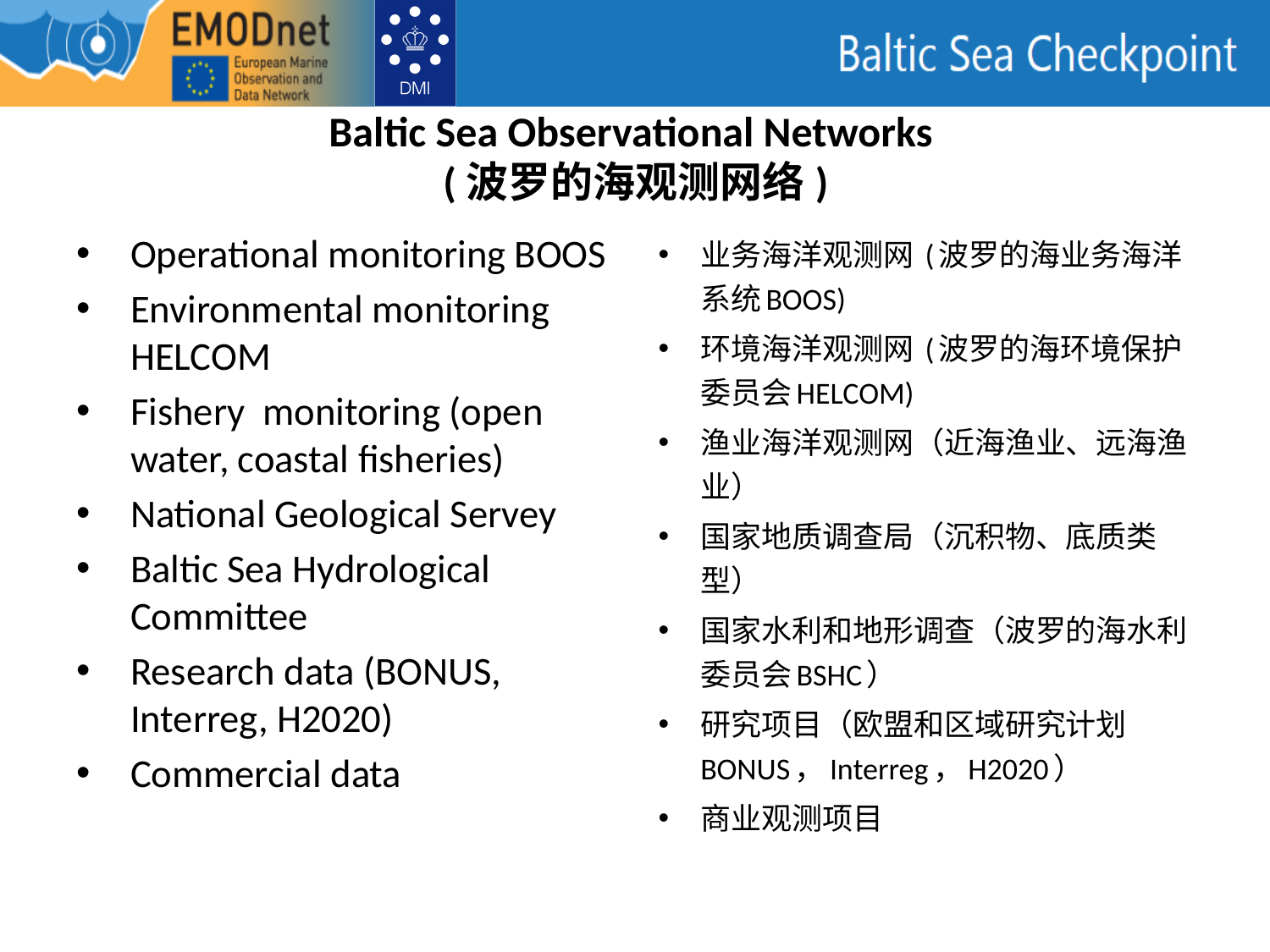

# Baltic Sea Observational Networks (波罗的海观测网络)
Operational monitoring BOOS
Environmental monitoring HELCOM
Fishery  monitoring (open water, coastal fisheries)
National Geological Servey
Baltic Sea Hydrological Committee
Research data (BONUS, Interreg, H2020)
Commercial data

业务海洋观测网 (波罗的海业务海洋系统BOOS)
环境海洋观测网 (波罗的海环境保护委员会HELCOM)
渔业海洋观测网（近海渔业、远海渔业）
国家地质调查局（沉积物、底质类型）
国家水利和地形调查（波罗的海水利委员会BSHC）
研究项目（欧盟和区域研究计划BONUS，Interreg，H2020）
商业观测项目